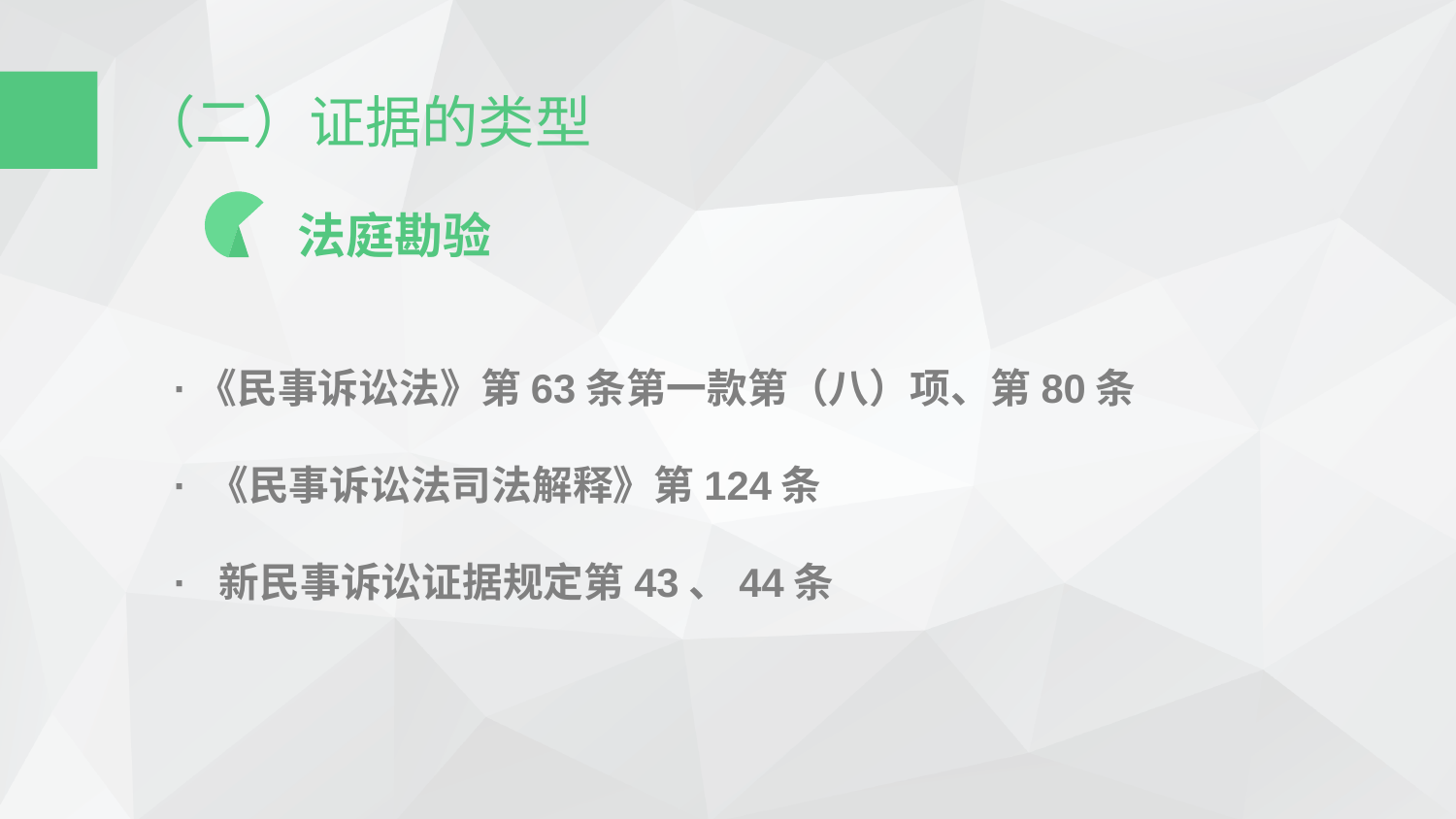

（二）证据的类型

法庭勘验
·《民事诉讼法》第63条第一款第（八）项、第80条

· 《民事诉讼法司法解释》第124条

·  新民事诉讼证据规定第43、44条